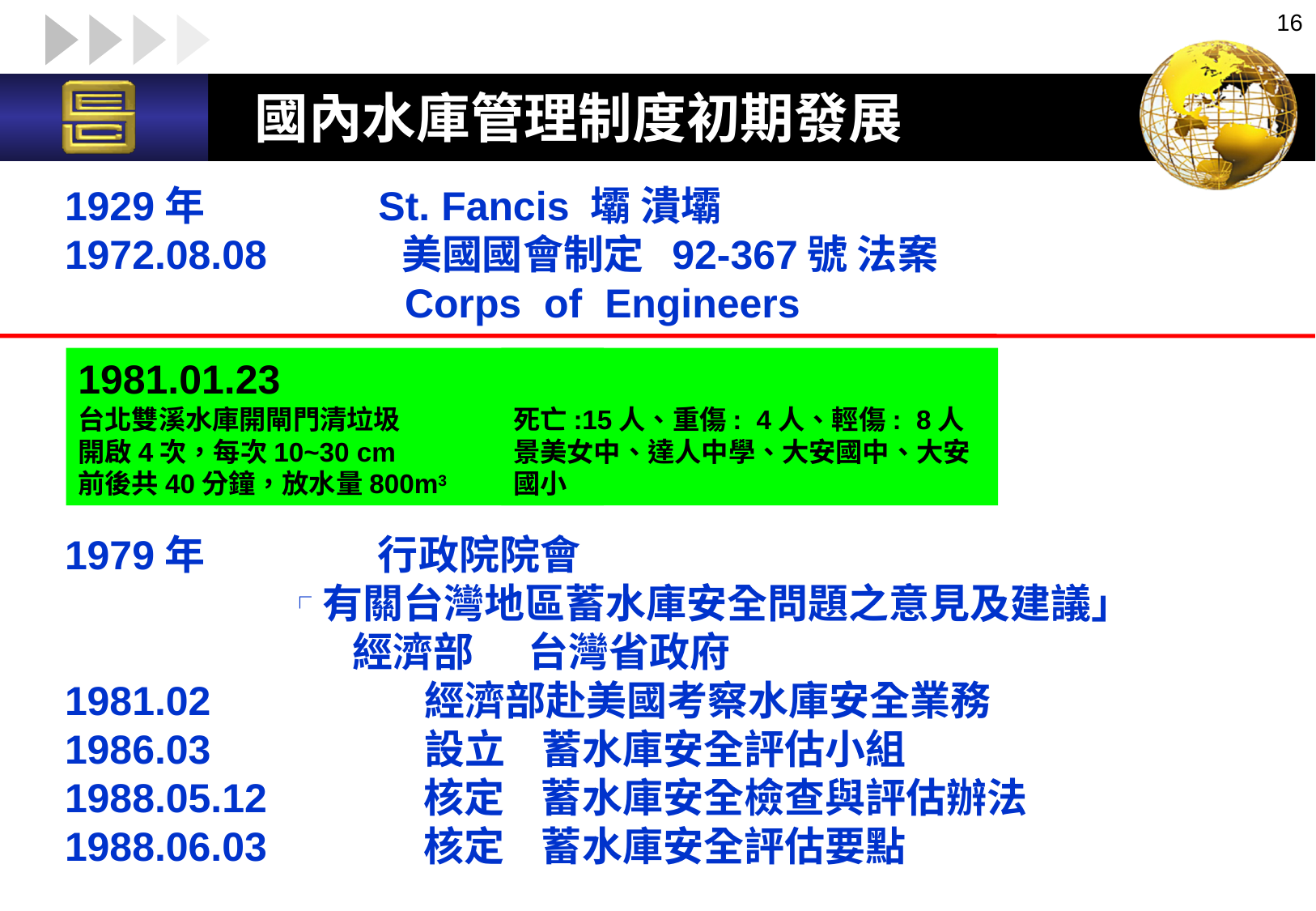

16
國內水庫管理制度初期發展
  1929年                  St. Fancis 壩 潰壩
  1972.08.08           美國國會制定  92-367號 法案
                                Corps  of  Engineers

  1979年                   行政院院會
                                               ┌有關台灣地區蓄水庫安全問題之意見及建議」
                                 經濟部      台灣省政府
  1981.02                  經濟部赴美國考察水庫安全業務
  1986.03                  設立    蓄水庫安全評估小組
  1988.05.12             核定    蓄水庫安全檢查與評估辦法
  1988.06.03             核定    蓄水庫安全評估要點

1981.01.23
台北雙溪水庫開閘門清垃圾
開啟4次，每次10~30 cm
前後共40分鐘，放水量800m3

死亡:15人、重傷:  4人、輕傷:  8人
景美女中、達人中學、大安國中、大安國小